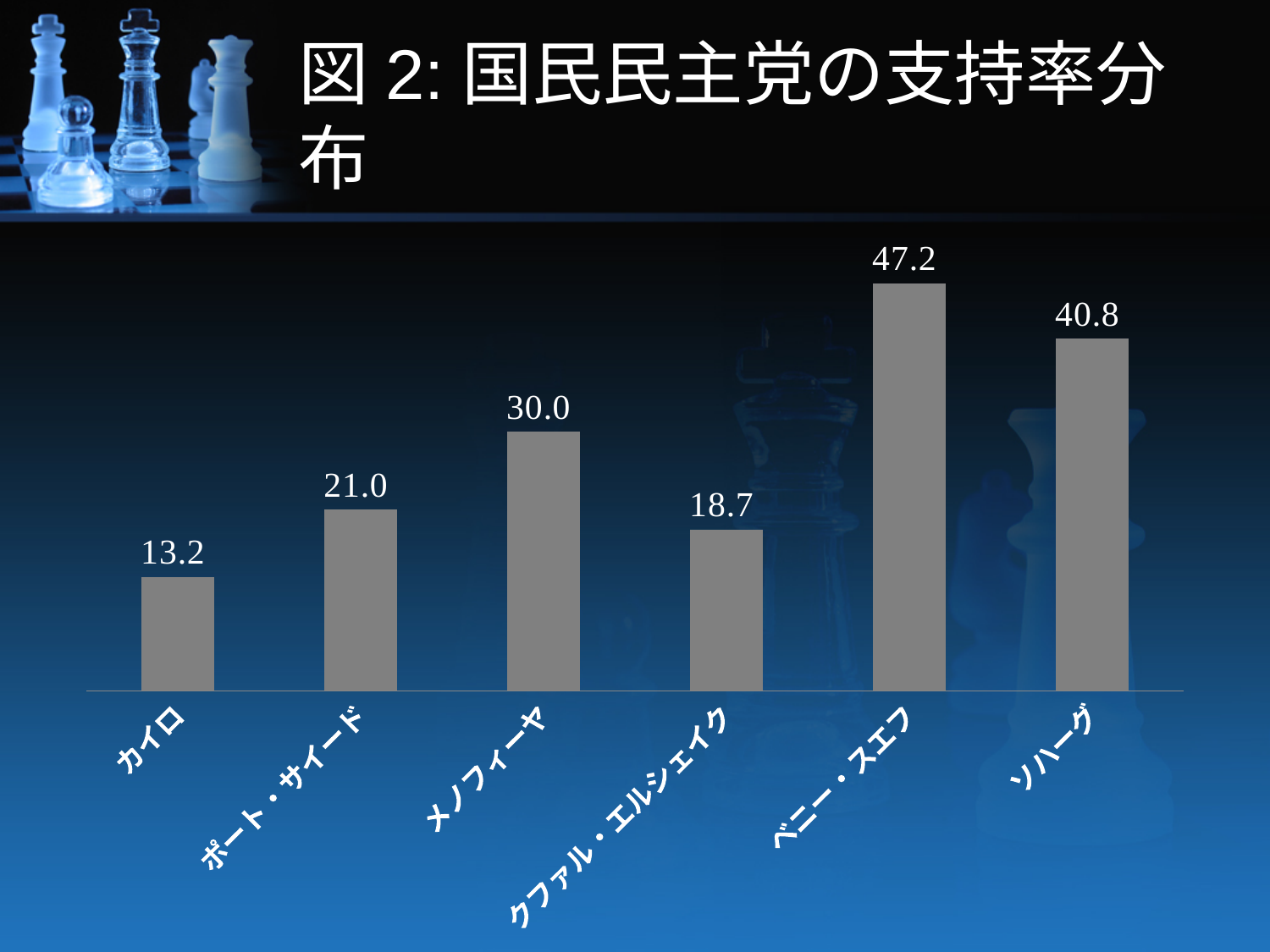

# 図2:国民民主党の支持率分布

### Chart

| Category |  |
|---|---|
| カイロ | 13.2 |
| ポート・サイード | 21.0 |
| メノフィーヤ | 30.0 |
| クファル・エルシェイク | 18.7 |
| ベニー・スエフ | 47.2 |
| ソハーグ | 40.800000000000004 |